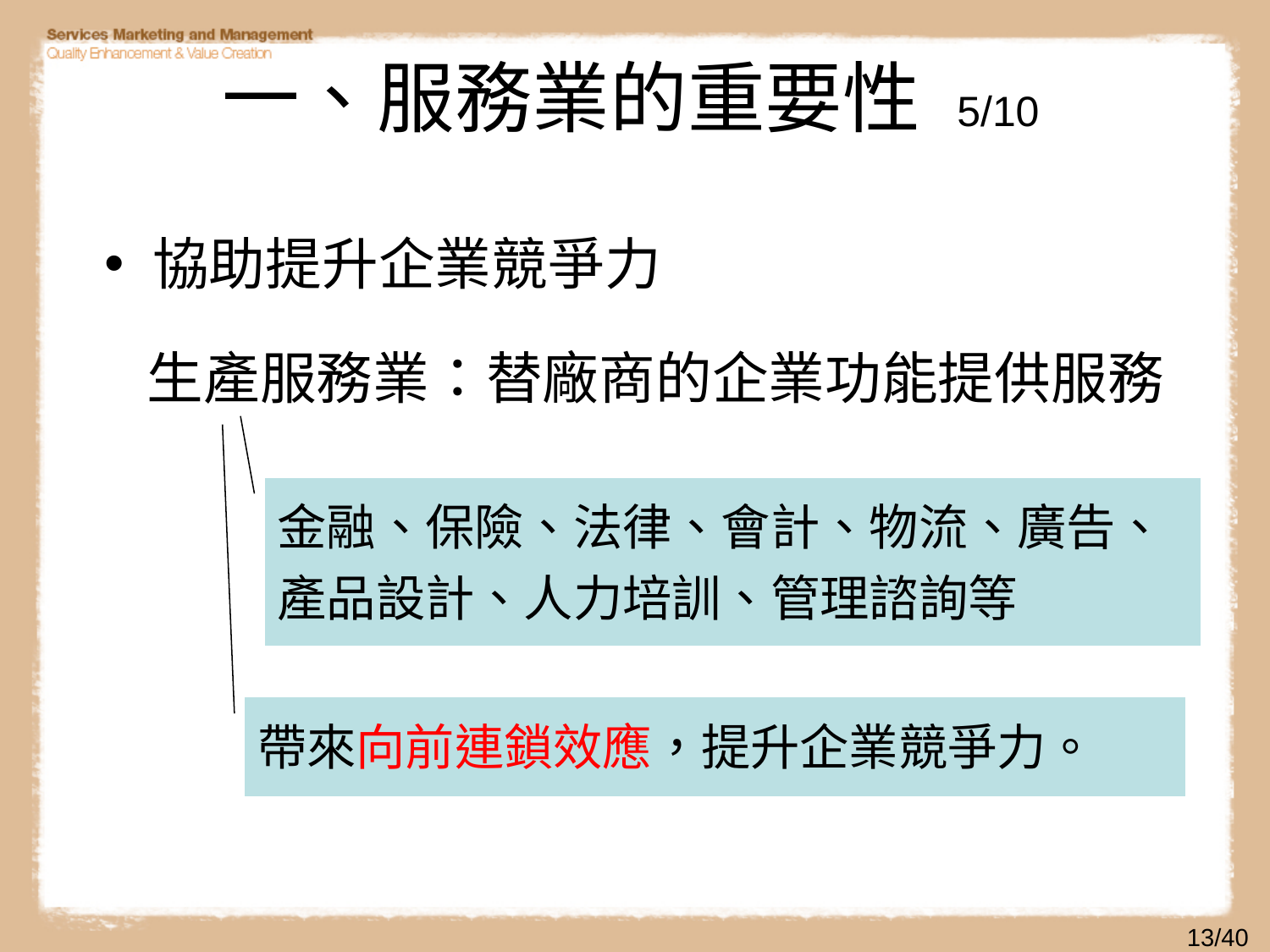

# 一、服務業的重要性 5/10
協助提升企業競爭力
生產服務業：替廠商的企業功能提供服務
金融、保險、法律、會計、物流、廣告、產品設計、人力培訓、管理諮詢等
帶來向前連鎖效應，提升企業競爭力。